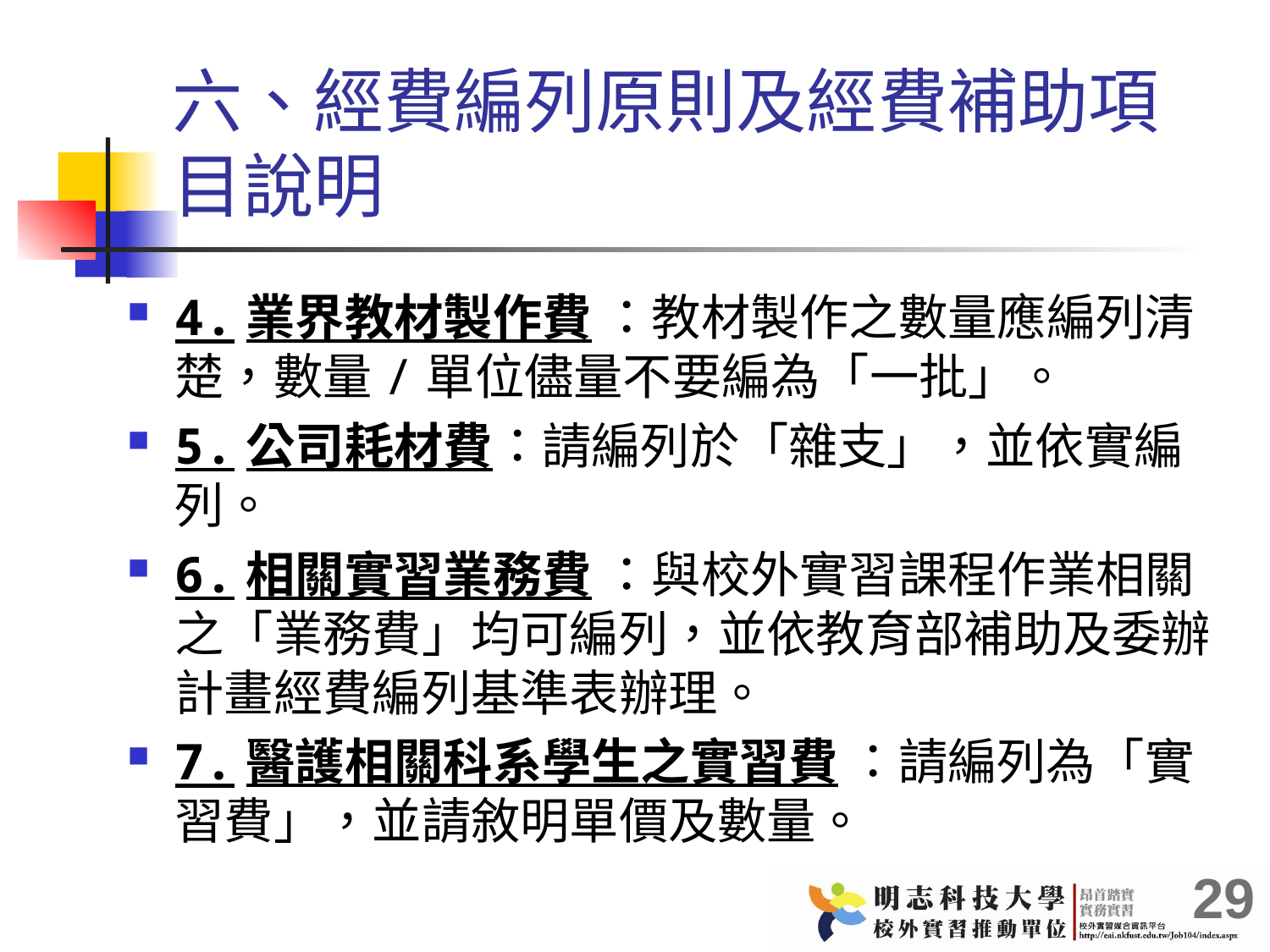

# 六、經費編列原則及經費補助項目說明
4.業界教材製作費 ：教材製作之數量應編列清楚，數量/單位儘量不要編為「一批」。
5.公司耗材費：請編列於「雜支」，並依實編列。
6.相關實習業務費 ：與校外實習課程作業相關之「業務費」均可編列，並依教育部補助及委辦計畫經費編列基準表辦理。
7.醫護相關科系學生之實習費 ：請編列為「實習費」，並請敘明單價及數量。

29